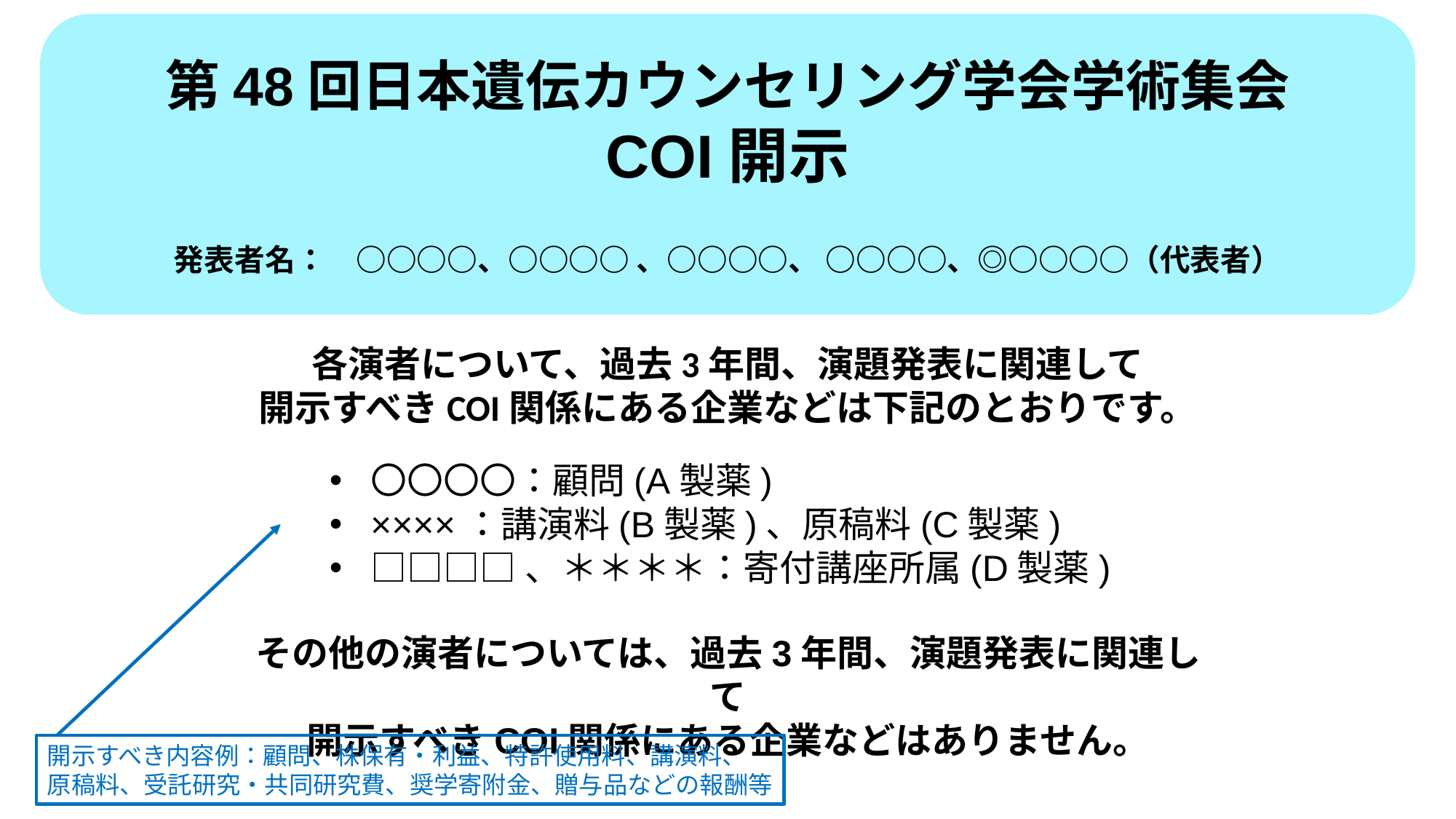

第48回日本遺伝カウンセリング学会学術集会
COI開示
　
発表者名：　○○○○、○○○○ 、○○○○、 ○○○○、◎○○○○（代表者）
各演者について、過去3年間、演題発表に関連して
開示すべきCOI関係にある企業などは下記のとおりです。
〇〇〇〇：顧問(A製薬)
××××：講演料(B製薬)、原稿料(C製薬)
□□□□、＊＊＊＊：寄付講座所属(D製薬)
その他の演者については、過去3年間、演題発表に関連して
開示すべきCOI関係にある企業などはありません。
開示すべき内容例：顧問、株保有・利益、特許使用料、講演料、
原稿料、受託研究・共同研究費、奨学寄附金、贈与品などの報酬等